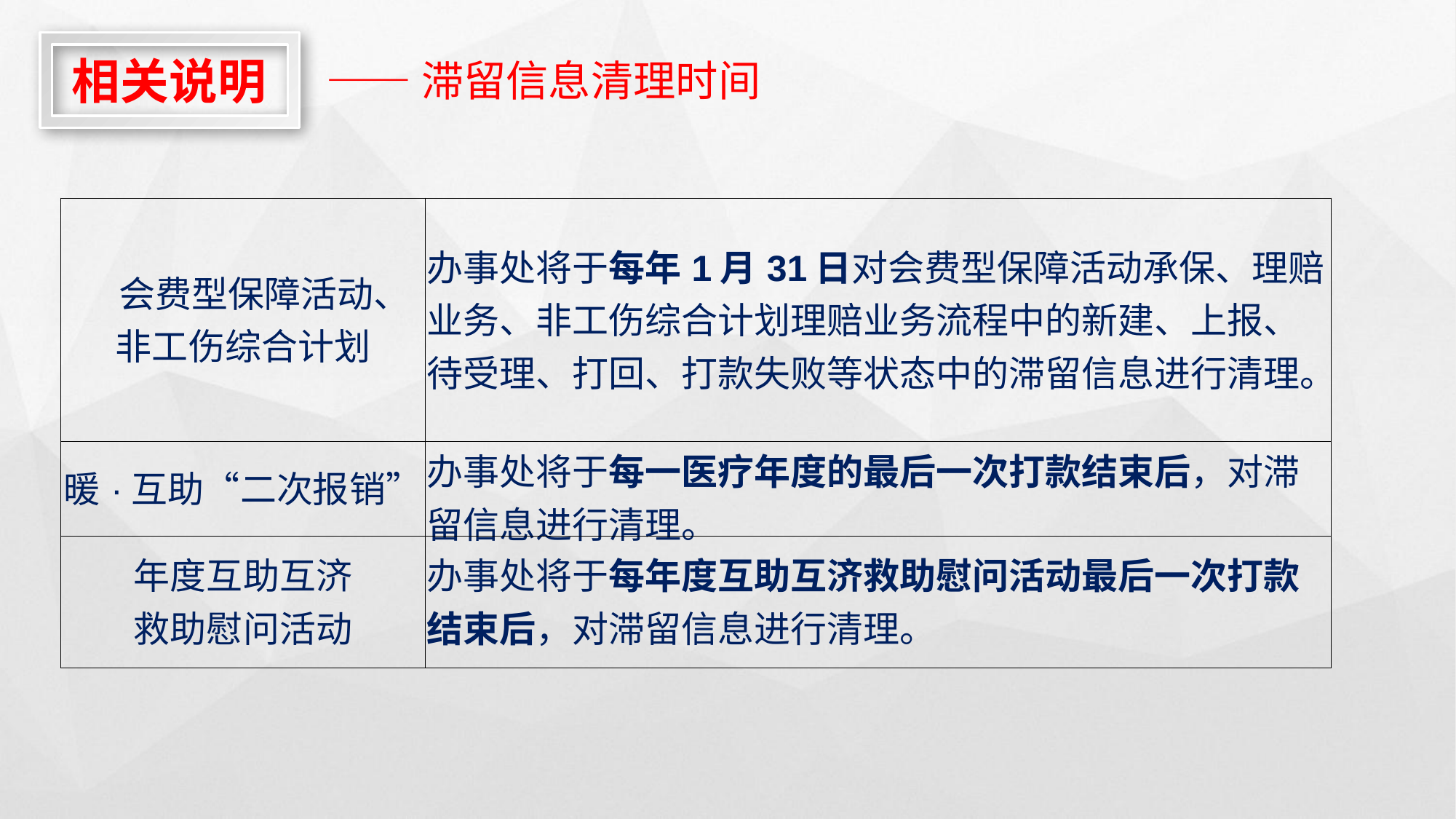

相关说明
——滞留信息清理时间
| 会费型保障活动、 非工伤综合计划 | 办事处将于每年1月31日对会费型保障活动承保、理赔业务、非工伤综合计划理赔业务流程中的新建、上报、待受理、打回、打款失败等状态中的滞留信息进行清理。 |
| --- | --- |
| 暖·互助“二次报销” | 办事处将于每一医疗年度的最后一次打款结束后，对滞留信息进行清理。 |
| 年度互助互济 救助慰问活动 | 办事处将于每年度互助互济救助慰问活动最后一次打款结束后，对滞留信息进行清理。 |